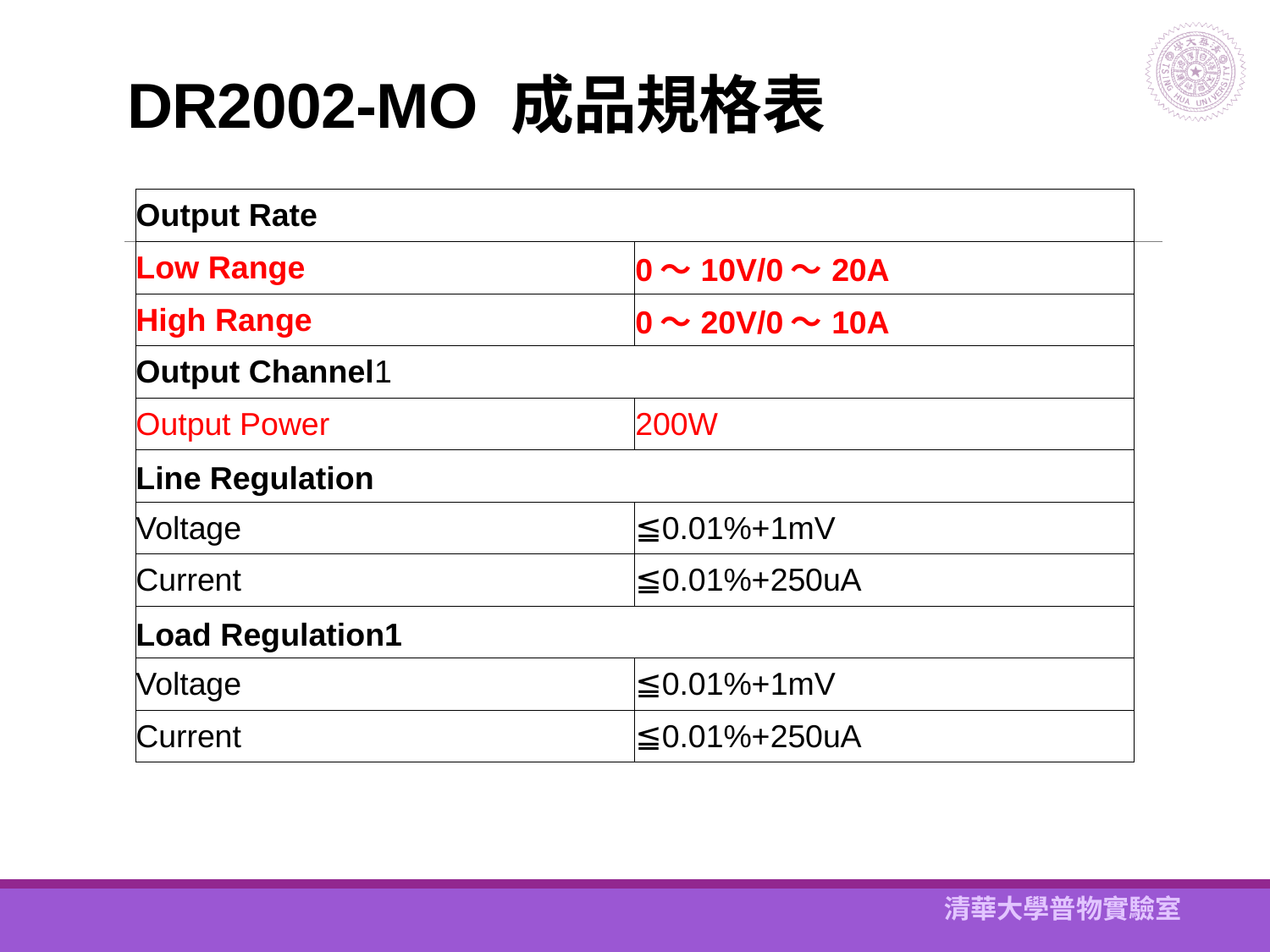

# DR2002-MO 成品規格表
| Output Rate |  |
| --- | --- |
| Low Range | 0～10V/0～20A |
| High Range | 0～20V/0～10A |
| Output Channel1 |  |
| Output Power | 200W |
| Line Regulation |  |
| Voltage | ≦0.01%+1mV |
| Current | ≦0.01%+250uA |
| Load Regulation1 |  |
| Voltage | ≦0.01%+1mV |
| Current | ≦0.01%+250uA |